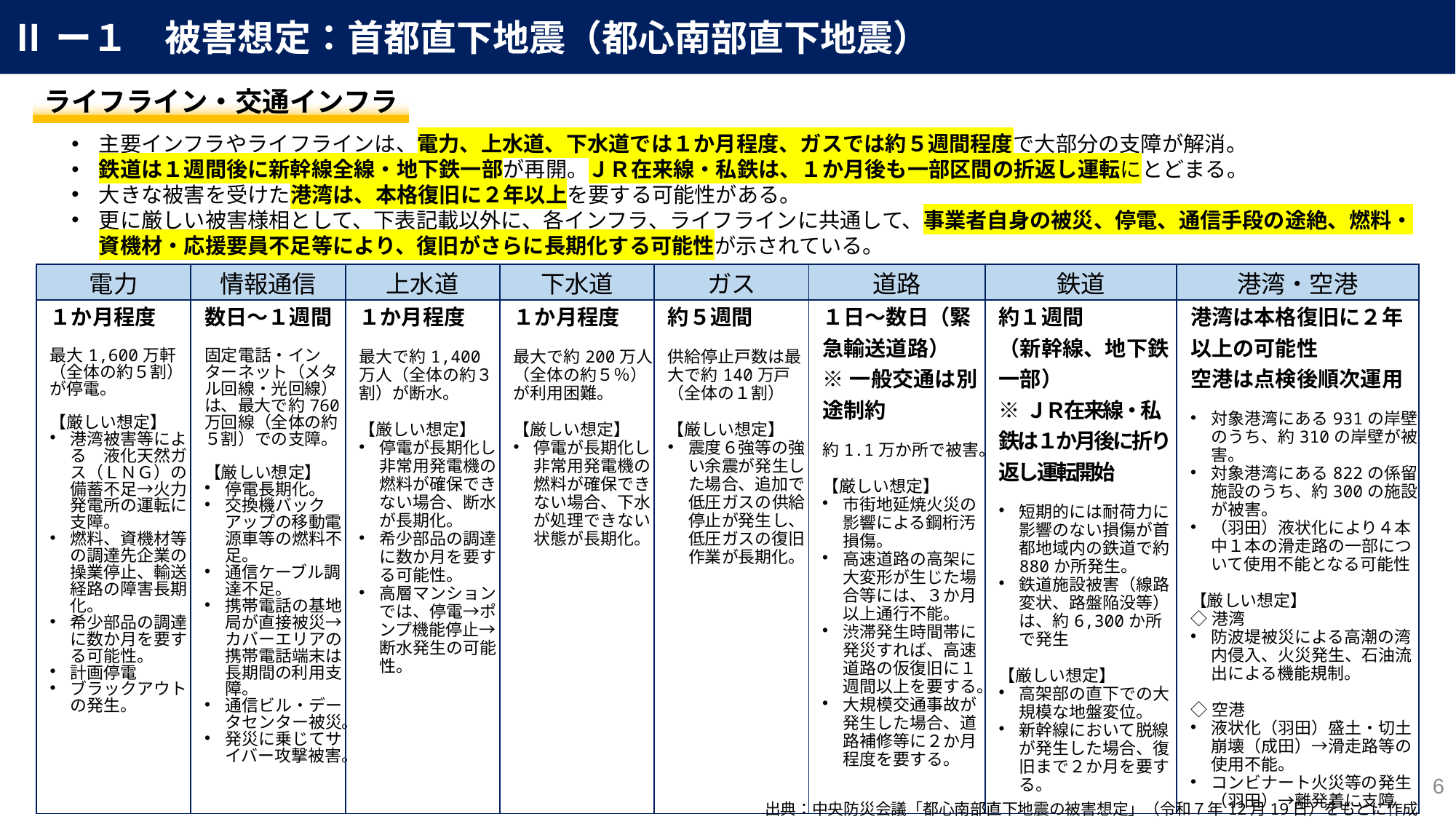

Ⅱー１　被害想定：首都直下地震（都心南部直下地震）
| ライフライン・交通インフラ |
| --- |
主要インフラやライフラインは、電力、上水道、下水道では１か月程度、ガスでは約５週間程度で大部分の支障が解消。
鉄道は１週間後に新幹線全線・地下鉄一部が再開。ＪＲ在来線・私鉄は、１か月後も一部区間の折返し運転にとどまる。
大きな被害を受けた港湾は、本格復旧に２年以上を要する可能性がある。
更に厳しい被害様相として、下表記載以外に、各インフラ、ライフラインに共通して、事業者自身の被災、停電、通信手段の途絶、燃料・資機材・応援要員不足等により、復旧がさらに長期化する可能性が示されている。
| 電力 | 情報通信 | 上水道 | 下水道 | ガス | 道路 | 鉄道 | 港湾・空港 |
| --- | --- | --- | --- | --- | --- | --- | --- |
| １か月程度 最大1,600万軒（全体の約５割）が停電。 【厳しい想定】 港湾被害等による　液化天然ガス（ＬＮＧ）の備蓄不足→火力発電所の運転に支障。 燃料、資機材等の調達先企業の操業停止、輸送経路の障害長期化。 希少部品の調達に数か月を要する可能性。 計画停電 ブラックアウトの発生。 | 数日～１週間 固定電話・インターネット（メタル回線・光回線）は、最大で約760万回線（全体の約５割）での支障。 【厳しい想定】 停電長期化。 交換機バックアップの移動電源車等の燃料不足。 通信ケーブル調達不足。 携帯電話の基地局が直接被災→カバーエリアの携帯電話端末は長期間の利用支障。 通信ビル・データセンター被災。 発災に乗じてサイバー攻撃被害。 | １か月程度 最大で約1,400万人（全体の約３割）が断水。 【厳しい想定】 停電が長期化し非常用発電機の燃料が確保できない場合、断水が長期化。 希少部品の調達に数か月を要する可能性。 高層マンションでは、停電→ポンプ機能停止→断水発生の可能性。 | １か月程度 最大で約200万人（全体の約５％）が利用困難。 【厳しい想定】 停電が長期化し非常用発電機の燃料が確保できない場合、下水が処理できない状態が長期化。 | 約５週間 供給停止戸数は最大で約140万戸（全体の１割） 【厳しい想定】 震度６強等の強い余震が発生した場合、追加で低圧ガスの供給停止が発生し、低圧ガスの復旧作業が長期化。 | １日～数日（緊急輸送道路） ※一般交通は別途制約 約1.1万か所で被害。 【厳しい想定】 市街地延焼火災の影響による鋼桁汚損傷。 高速道路の高架に大変形が生じた場合等には、３か月以上通行不能。 渋滞発生時間帯に発災すれば、高速道路の仮復旧に１週間以上を要する。 大規模交通事故が発生した場合、道路補修等に２か月程度を要する。 | 約１週間 （新幹線、地下鉄一部） ※ＪＲ在来線・私鉄は１か月後に折り返し運転開始 短期的には耐荷力に影響のない損傷が首都地域内の鉄道で約880か所発生。 鉄道施設被害（線路変状、路盤陥没等）は、約6,300か所で発生 【厳しい想定】 高架部の直下での大規模な地盤変位。 新幹線において脱線が発生した場合、復旧まで２か月を要する。 | 港湾は本格復旧に２年以上の可能性 空港は点検後順次運用 対象港湾にある931の岸壁のうち、約310の岸壁が被害。 対象港湾にある822の係留施設のうち、約300の施設が被害。 （羽田）液状化により４本中１本の滑走路の一部について使用不能となる可能性 【厳しい想定】 ◇港湾 防波堤被災による高潮の湾内侵入、火災発生、石油流出による機能規制。 ◇空港 液状化（羽田）盛土・切土崩壊（成田）→滑走路等の使用不能。 コンビナート火災等の発生（羽田）→離発着に支障 |
6
出典：中央防災会議「都心南部直下地震の被害想定」（令和７年12月19日）をもとに作成